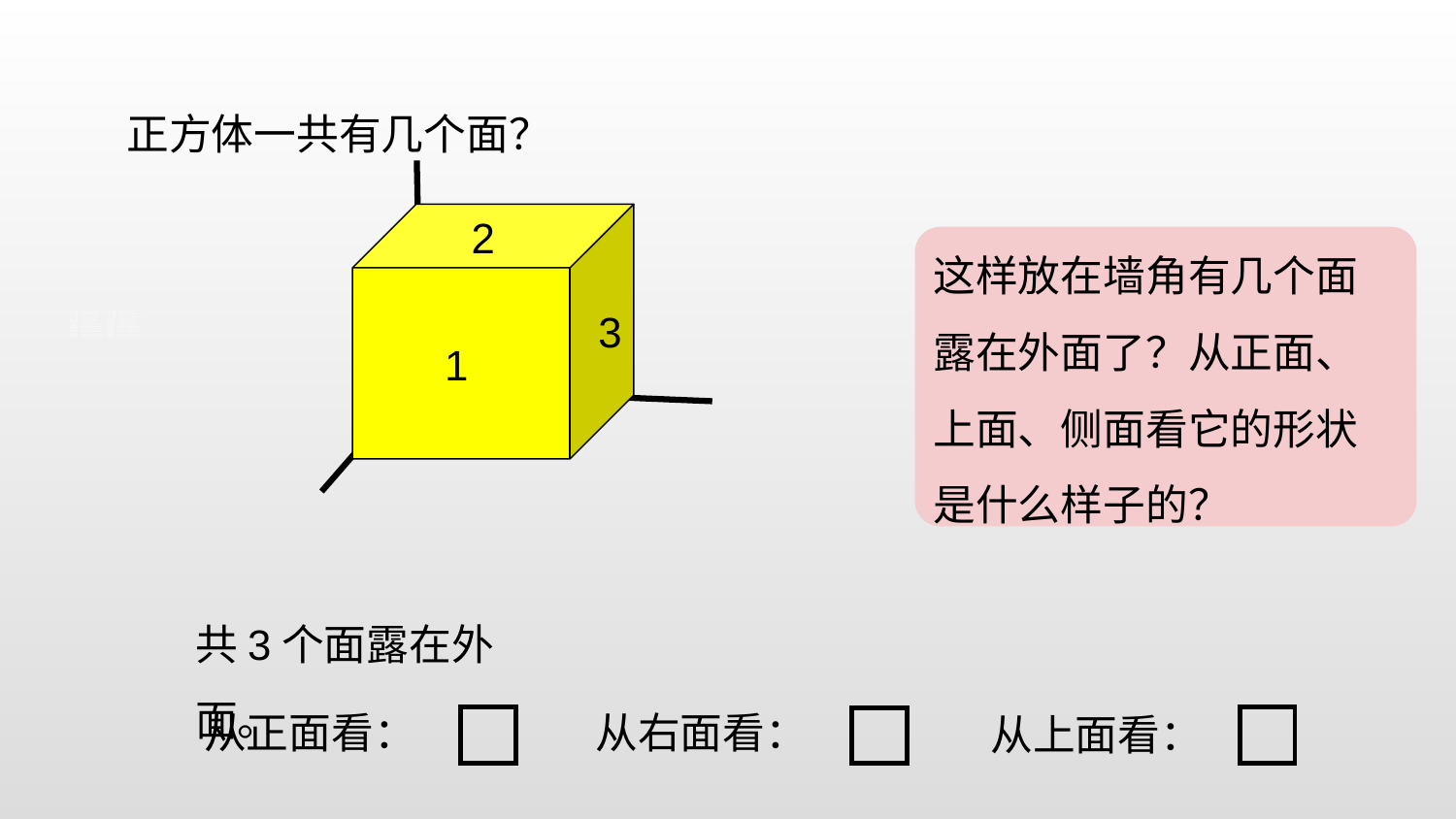

正方体一共有几个面？

2
这样放在墙角有几个面露在外面了？从正面、上面、侧面看它的形状是什么样子的？
3
1
共3个面露在外面。
从正面看：
从右面看：
从上面看：